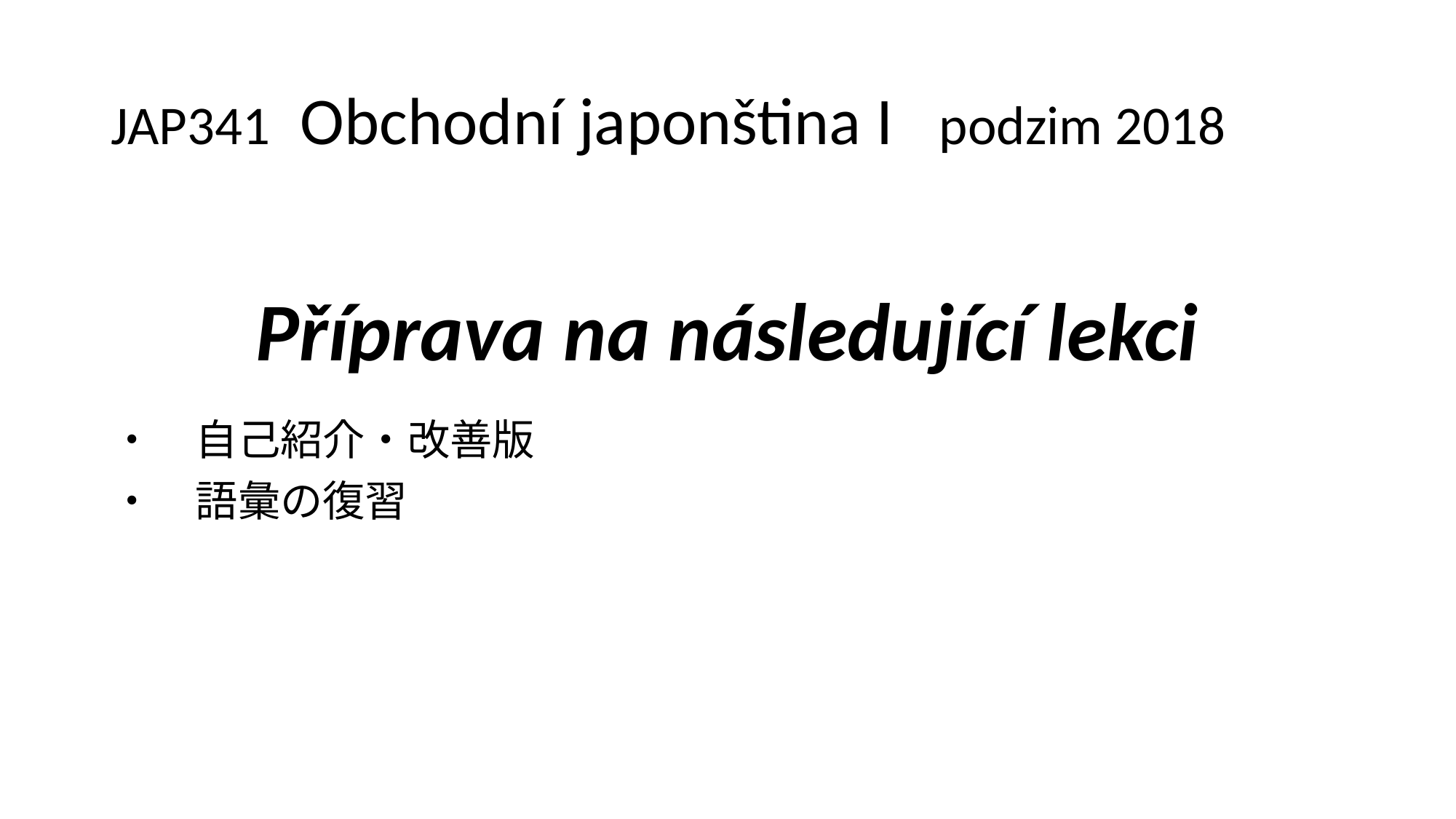

# JAP341  Obchodní japonština I   podzim 2018
Příprava na následující lekci

・　自己紹介・改善版
・　語彙の復習